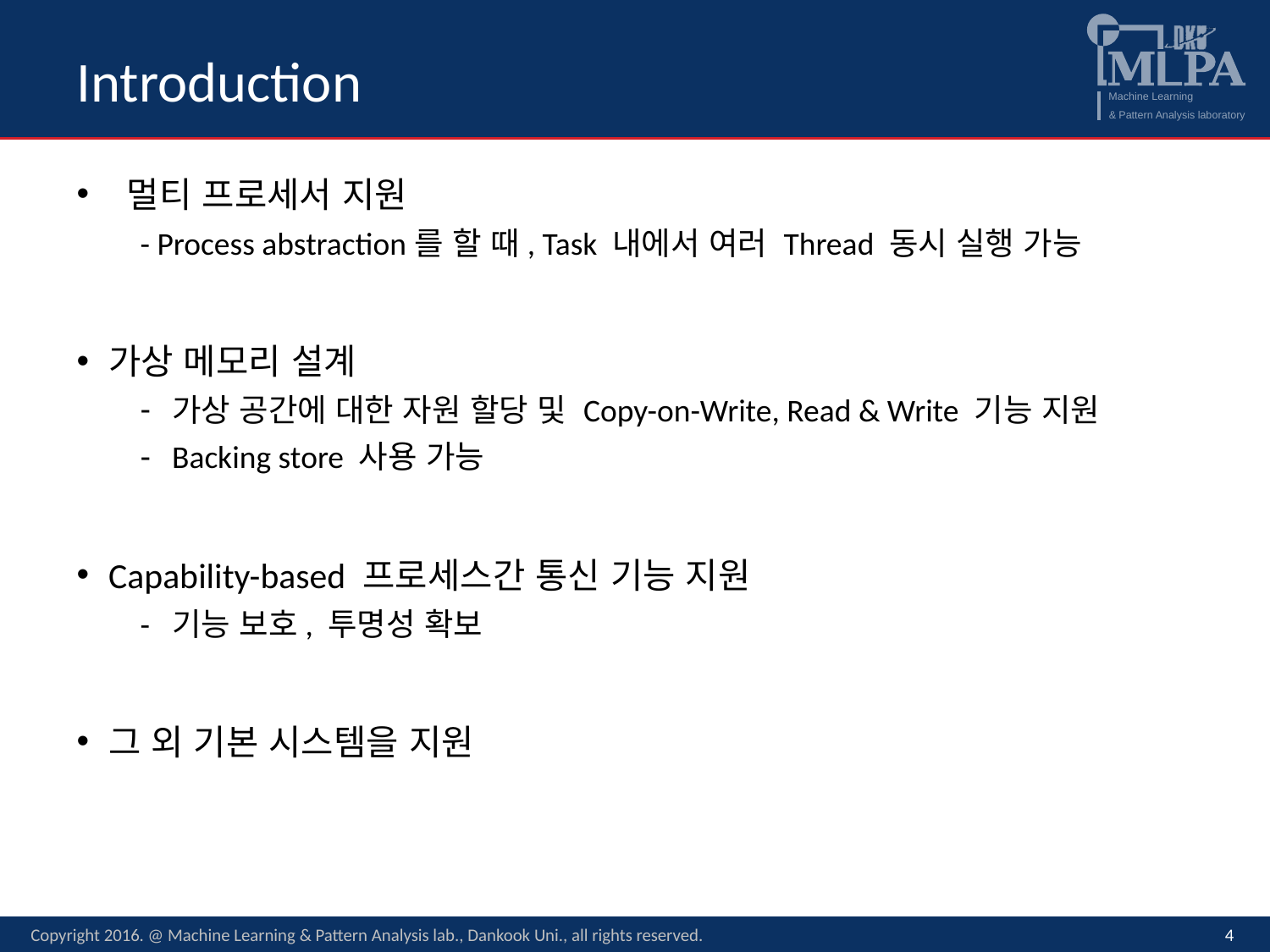

# Introduction
 멀티 프로세서 지원
- Process abstraction를 할 때, Task 내에서 여러 Thread 동시 실행 가능

가상 메모리 설계
가상 공간에 대한 자원 할당 및 Copy-on-Write, Read & Write 기능 지원
Backing store 사용 가능

Capability-based 프로세스간 통신 기능 지원
-  기능 보호, 투명성 확보

그 외 기본 시스템을 지원
Copyright 2016. @ Machine Learning & Pattern Analysis lab., Dankook Uni., all rights reserved.
4